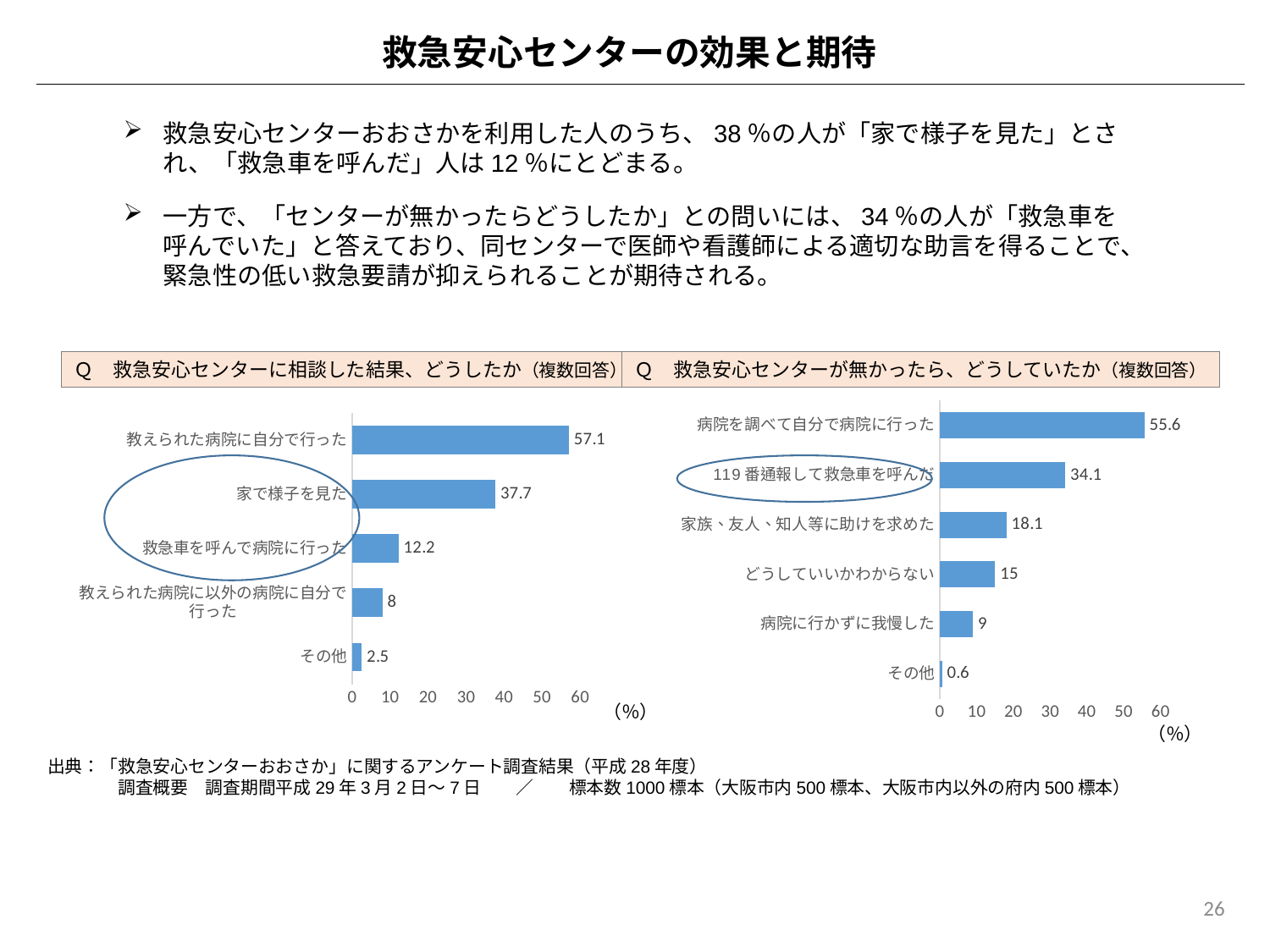

救急安心センターの効果と期待
救急安心センターおおさかを利用した人のうち、38％の人が「家で様子を見た」とされ、「救急車を呼んだ」人は12％にとどまる。

一方で、「センターが無かったらどうしたか」との問いには、34％の人が「救急車を呼んでいた」と答えており、同センターで医師や看護師による適切な助言を得ることで、緊急性の低い救急要請が抑えられることが期待される。
Ｑ　救急安心センターに相談した結果、どうしたか（複数回答）
Ｑ　救急安心センターが無かったら、どうしていたか（複数回答）

### Chart

| Category | どうしたか |
|---|---|
| その他 | 2.5 |
| 教えられた病院に以外の病院に自分で行った | 8.0 |
| 救急車を呼んで病院に行った | 12.2 |
| 家で様子を見た | 37.7 |
| 教えられた病院に自分で行った | 57.1 |

### Chart

| Category | どうしたか |
|---|---|
| その他 | 0.6 |
| 病院に行かずに我慢した | 9.0 |
| どうしていいかわからない | 15.0 |
| 家族、友人、知人等に助けを求めた | 18.1 |
| 119番通報して救急車を呼んだ | 34.1 |
| 病院を調べて自分で病院に行った | 55.6 |

（％）
（％）
出典：「救急安心センターおおさか」に関するアンケート調査結果（平成28年度）
　　　　調査概要　調査期間平成29年3月2日～7日　　／　　標本数1000標本（大阪市内500標本、大阪市内以外の府内500標本）
26